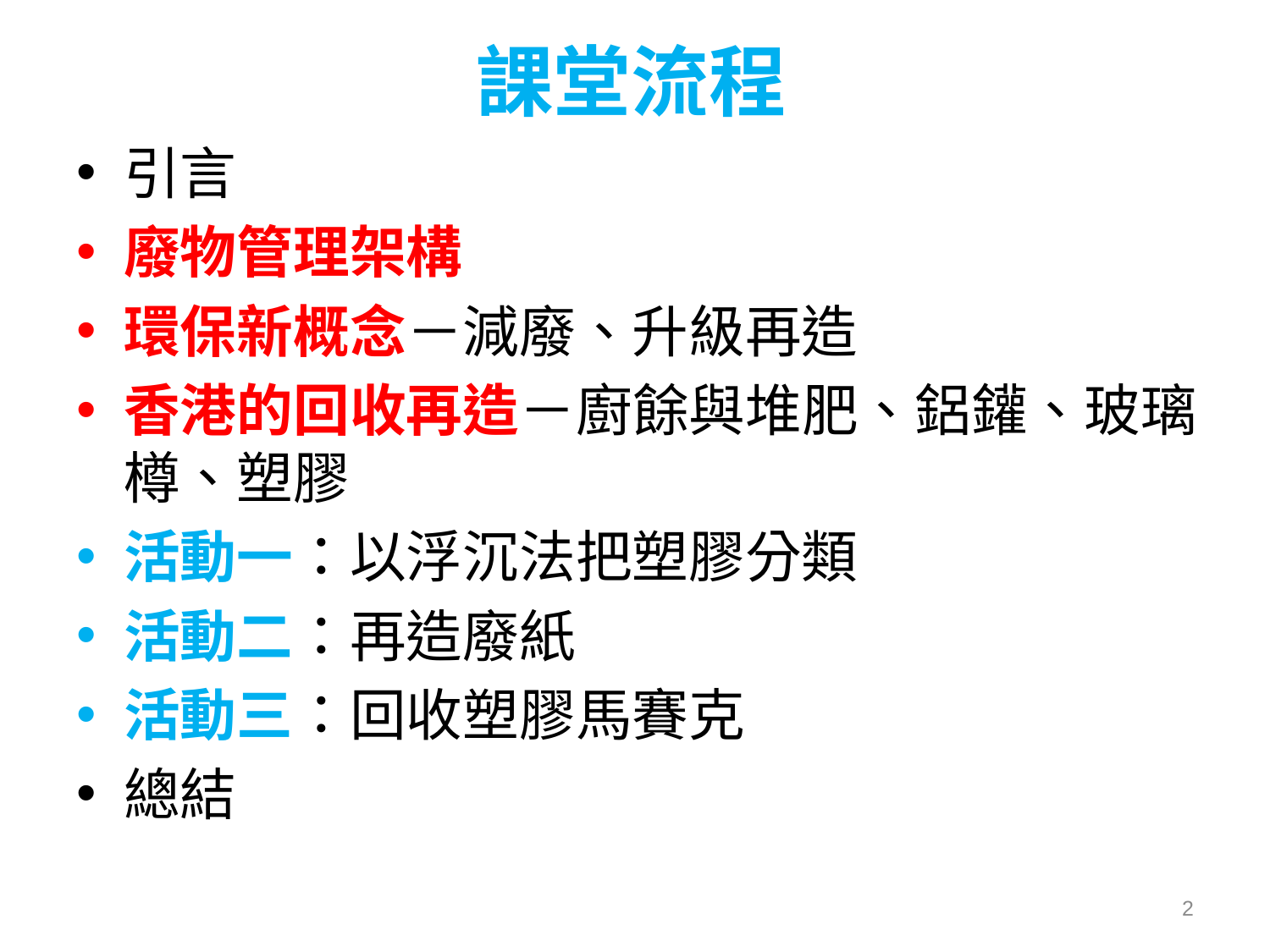

# 課堂流程
引言
廢物管理架構
環保新概念－減廢、升級再造
香港的回收再造－廚餘與堆肥、鋁鑵、玻璃樽、塑膠
活動一：以浮沉法把塑膠分類
活動二：再造廢紙
活動三：回收塑膠馬賽克
總結
2